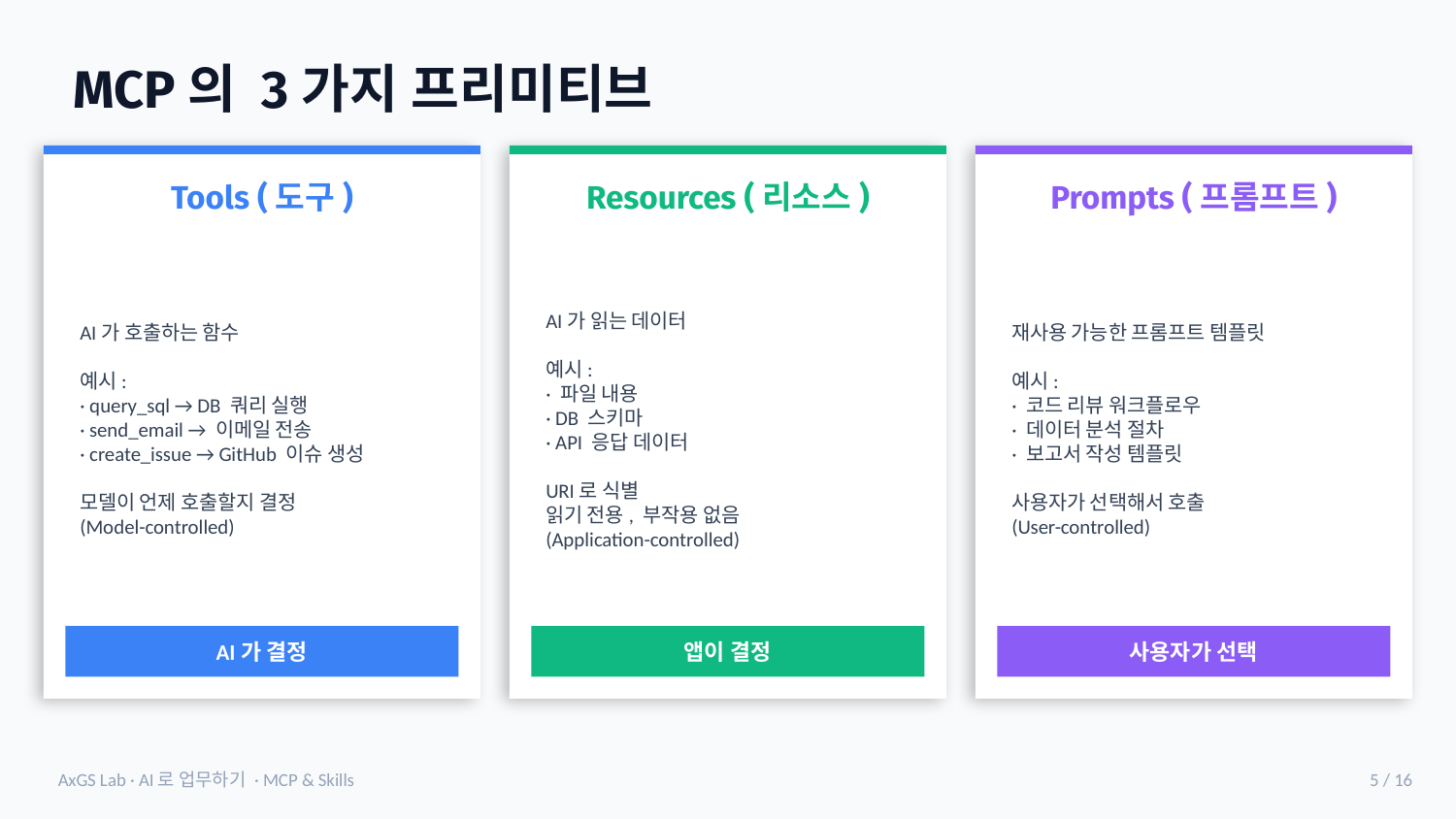

MCP의 3가지 프리미티브

Tools (도구)
Resources (리소스)
Prompts (프롬프트)
AI가 호출하는 함수

예시:
· query_sql → DB 쿼리 실행
· send_email → 이메일 전송
· create_issue → GitHub 이슈 생성

모델이 언제 호출할지 결정
(Model-controlled)
AI가 읽는 데이터

예시:
· 파일 내용
· DB 스키마
· API 응답 데이터

URI로 식별
읽기 전용, 부작용 없음
(Application-controlled)
재사용 가능한 프롬프트 템플릿

예시:
· 코드 리뷰 워크플로우
· 데이터 분석 절차
· 보고서 작성 템플릿

사용자가 선택해서 호출
(User-controlled)

AI가 결정

앱이 결정

사용자가 선택
AxGS Lab · AI로 업무하기 · MCP & Skills
5 / 16